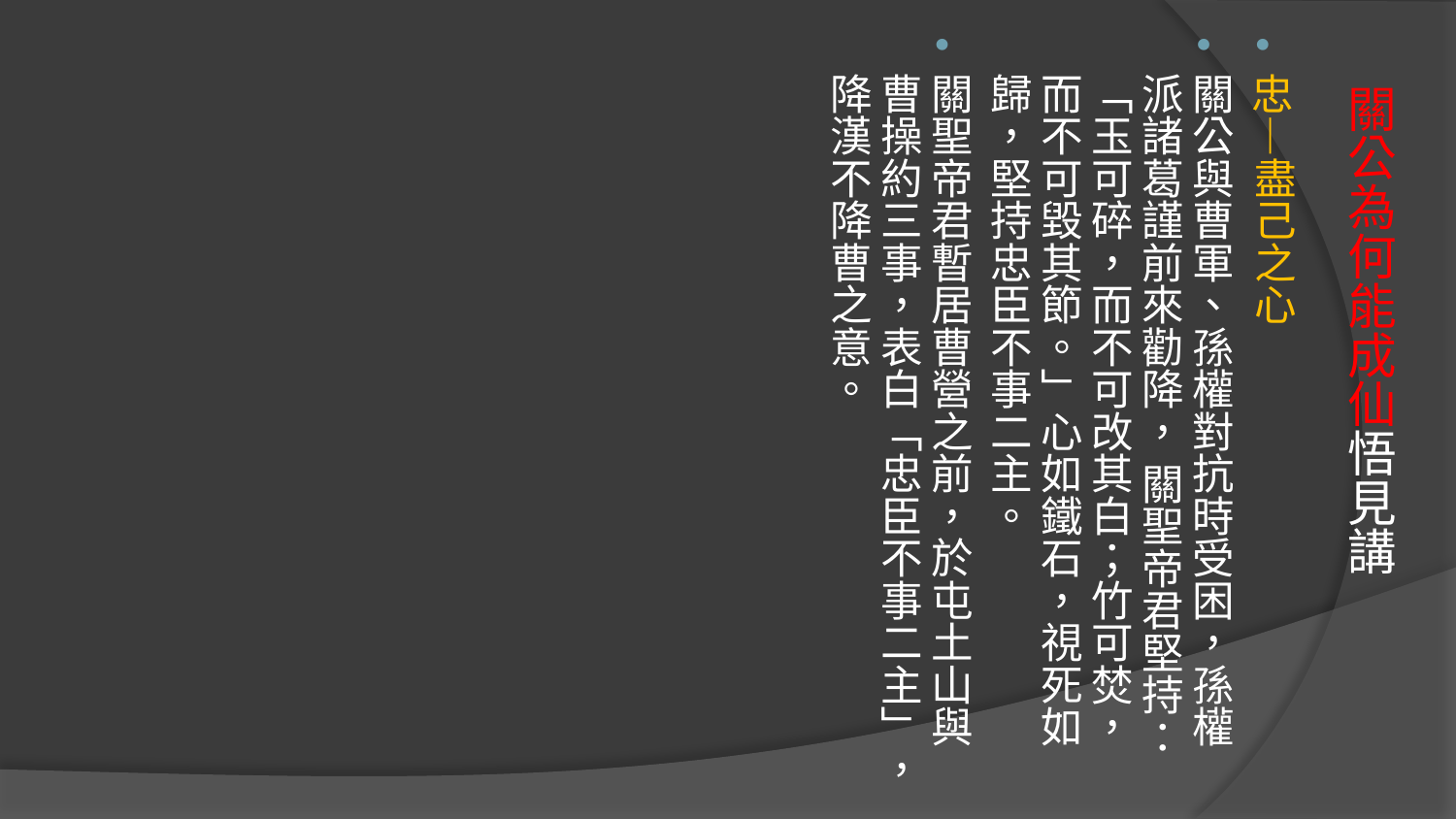

忠—盡己之心
關公與曹軍、孫權對抗時受困，孫權派諸葛謹前來勸降， 關聖帝君堅持：「玉可碎，而不可改其白；竹可焚，而不可毀其節。」心如鐵石，視死如歸，堅持忠臣不事二主。
關聖帝君暫居曹營之前，於屯土山與曹操約三事，表白「忠臣不事二主」，降漢不降曹之意。

# 關公為何能成仙悟見講